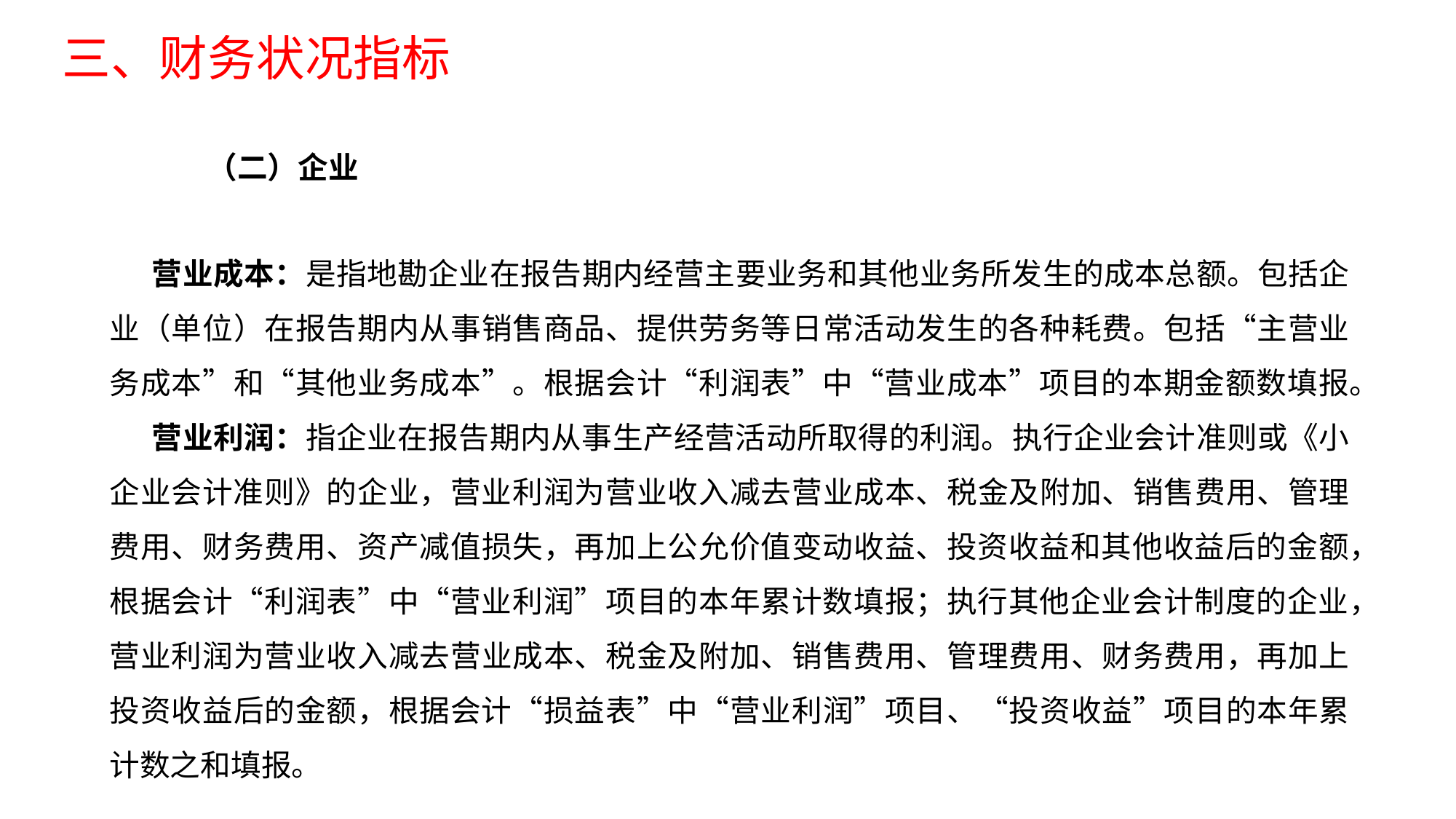

三、财务状况指标
（二）企业
营业成本：是指地勘企业在报告期内经营主要业务和其他业务所发生的成本总额。包括企业（单位）在报告期内从事销售商品、提供劳务等日常活动发生的各种耗费。包括“主营业务成本”和“其他业务成本”。根据会计“利润表”中“营业成本”项目的本期金额数填报。
营业利润：指企业在报告期内从事生产经营活动所取得的利润。执行企业会计准则或《小企业会计准则》的企业，营业利润为营业收入减去营业成本、税金及附加、销售费用、管理费用、财务费用、资产减值损失，再加上公允价值变动收益、投资收益和其他收益后的金额，根据会计“利润表”中“营业利润”项目的本年累计数填报；执行其他企业会计制度的企业，营业利润为营业收入减去营业成本、税金及附加、销售费用、管理费用、财务费用，再加上投资收益后的金额，根据会计“损益表”中“营业利润”项目、“投资收益”项目的本年累计数之和填报。